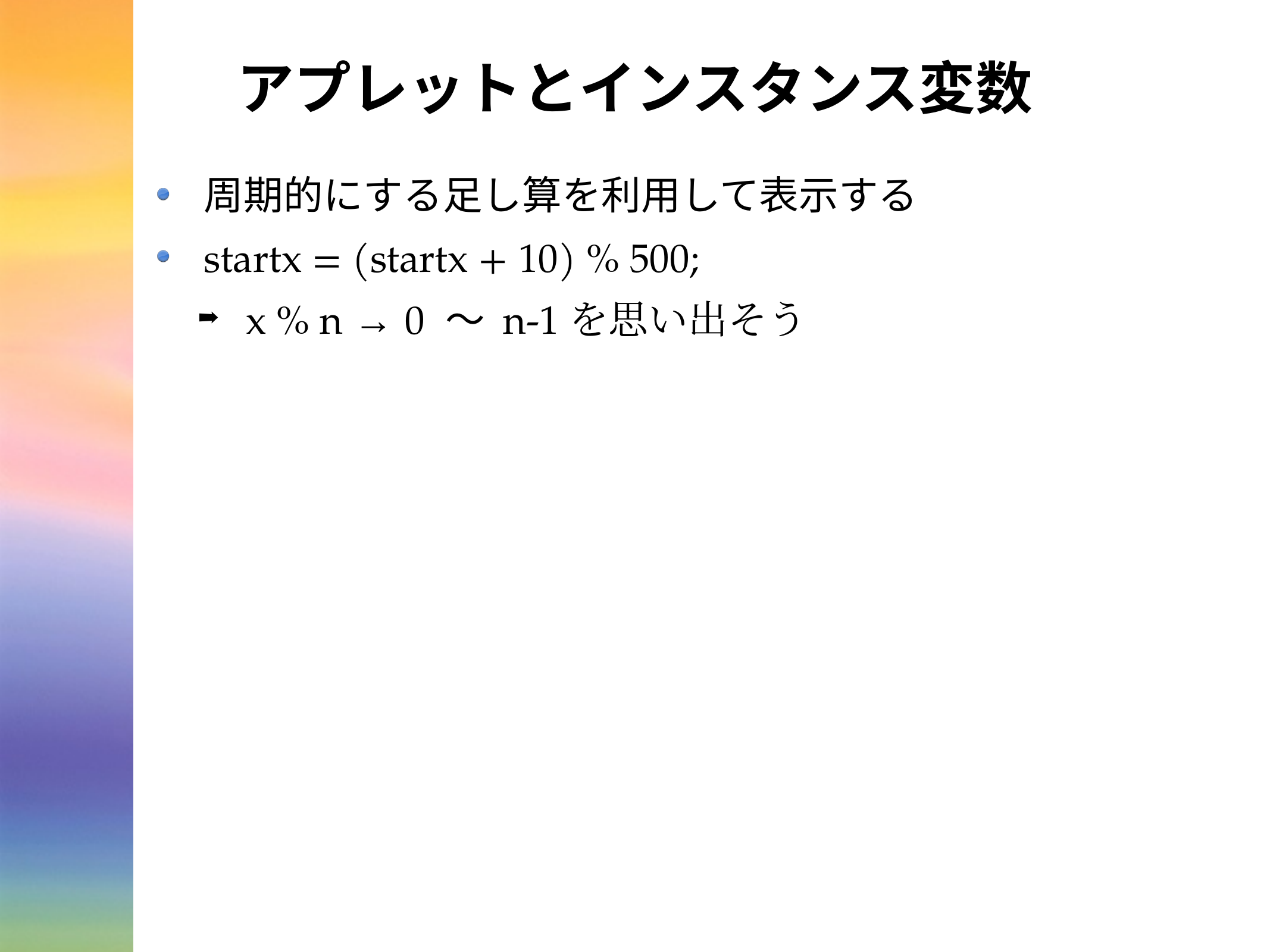

# アプレットとインスタンス変数
周期的にする足し算を利用して表示する
startx = (startx + 10) % 500;
x % n → 0 ～ n-1を思い出そう